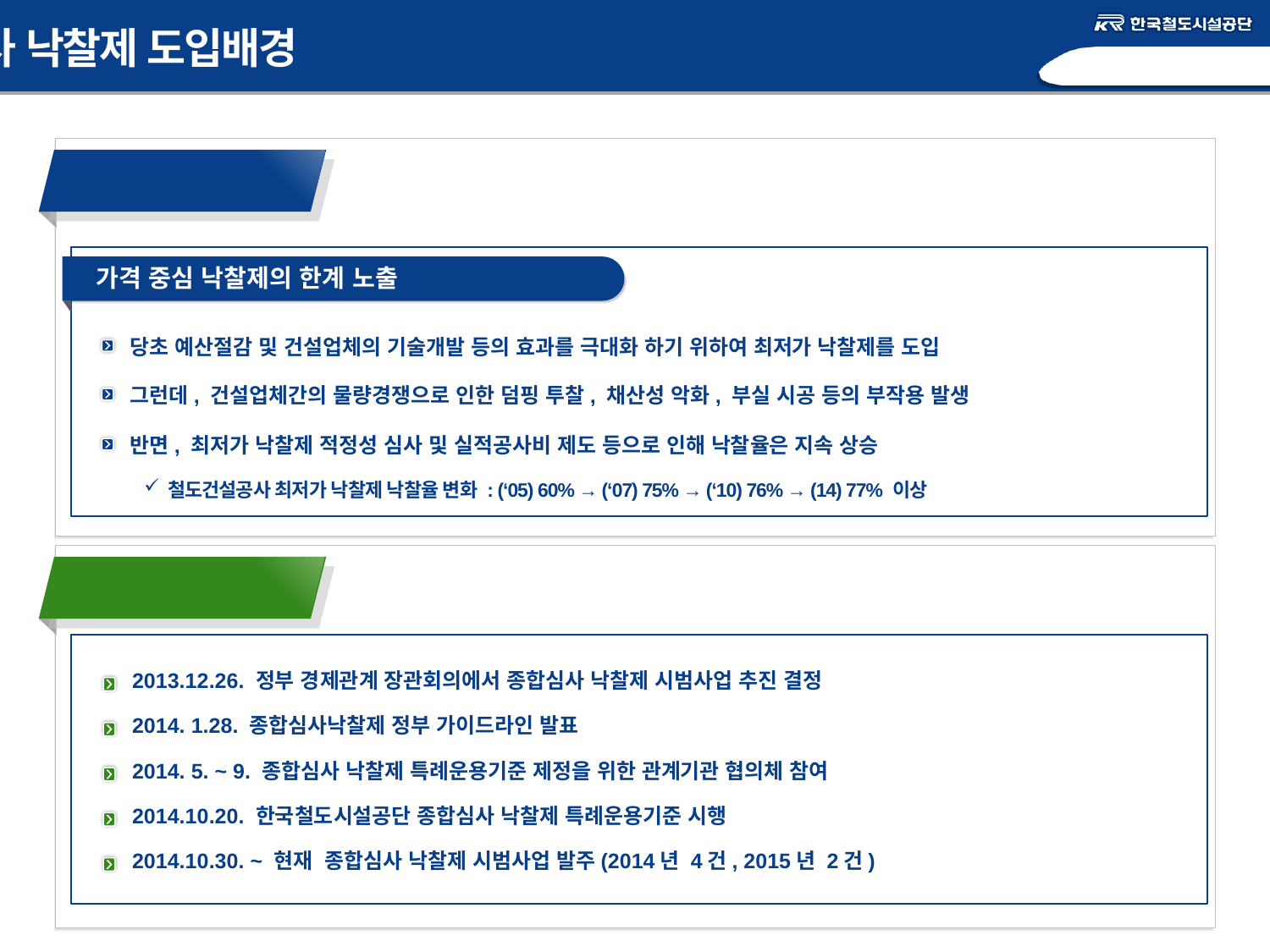

1. 종합심사 낙찰제 도입배경
도입배경

1. 도입배경

가격 중심 낙찰제의 한계 노출

당초 예산절감 및 건설업체의 기술개발 등의 효과를 극대화 하기 위하여 최저가 낙찰제를 도입

그런데, 건설업체간의 물량경쟁으로 인한 덤핑 투찰, 채산성 악화, 부실 시공 등의 부작용 발생

반면, 최저가 낙찰제 적정성 심사 및 실적공사비 제도 등으로 인해 낙찰율은 지속 상승

철도건설공사 최저가 낙찰제 낙찰율 변화 : (‘05) 60% → (‘07) 75% → (‘10) 76% → (14) 77% 이상

2. 추진 경위

2013.12.26. 정부 경제관계 장관회의에서 종합심사 낙찰제 시범사업 추진 결정

2014. 1.28. 종합심사낙찰제 정부 가이드라인 발표

2014. 5. ~ 9. 종합심사 낙찰제 특례운용기준 제정을 위한 관계기관 협의체 참여

2014.10.20. 한국철도시설공단 종합심사 낙찰제 특례운용기준 시행

2014.10.30. ~ 현재  종합심사 낙찰제 시범사업 발주(2014년 4건, 2015년 2건)